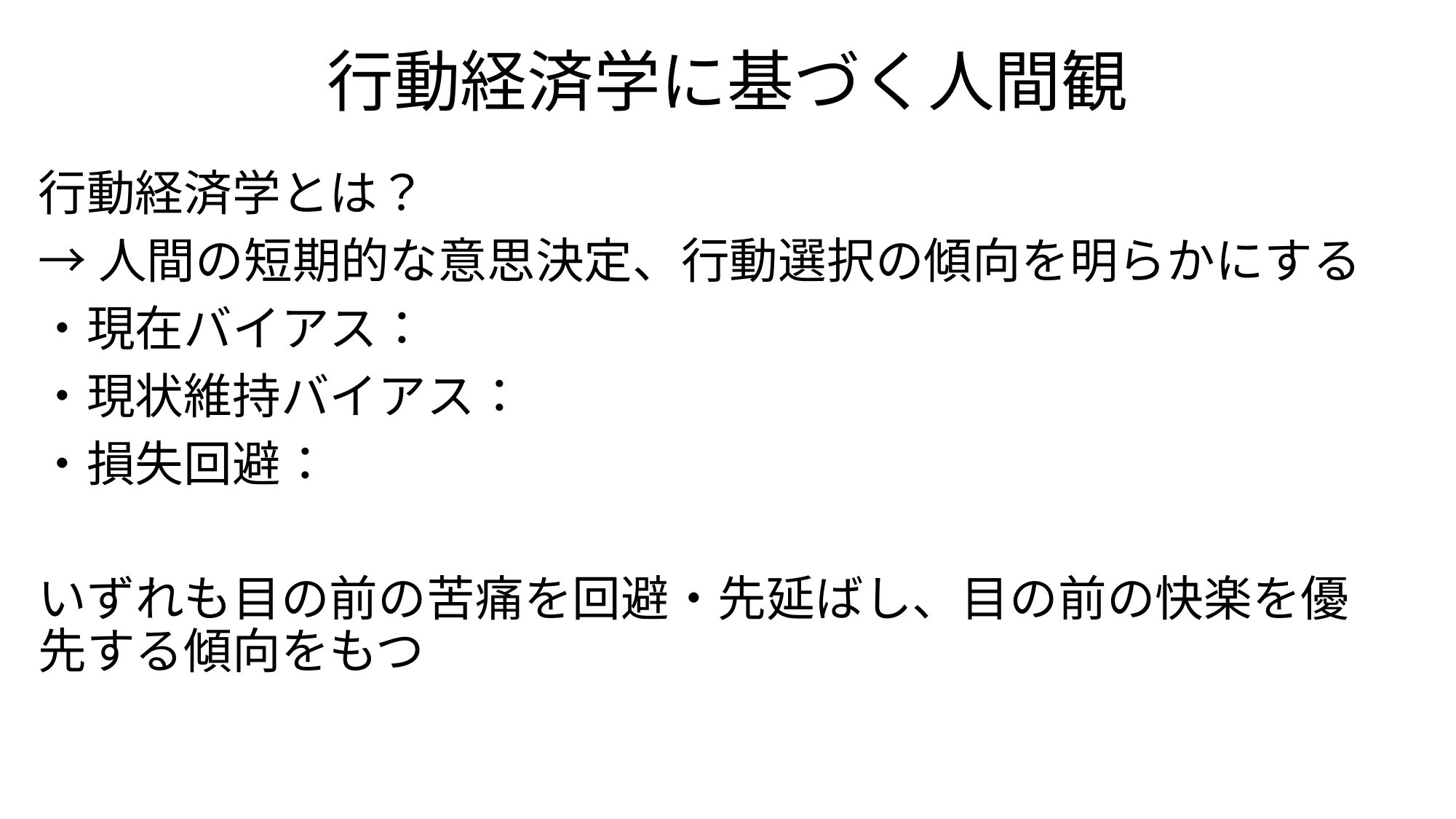

# 行動経済学に基づく人間観
行動経済学とは？
→人間の短期的な意思決定、行動選択の傾向を明らかにする
・現在バイアス：
・現状維持バイアス：
・損失回避：

いずれも目の前の苦痛を回避・先延ばし、目の前の快楽を優先する傾向をもつ